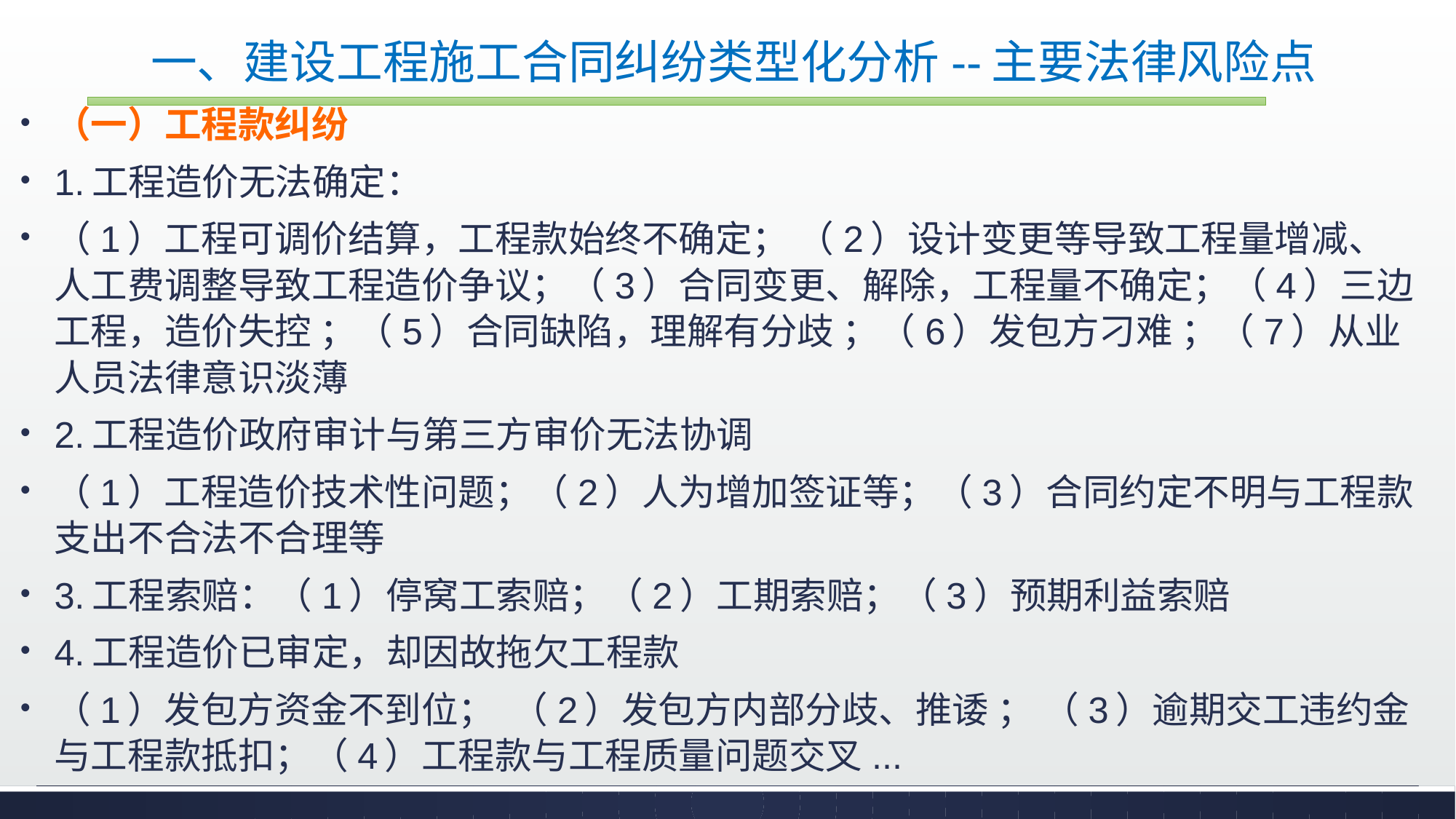

# 一、建设工程施工合同纠纷类型化分析--主要法律风险点

（一）工程款纠纷
1.工程造价无法确定：
（1）工程可调价结算，工程款始终不确定； （2）设计变更等导致工程量增减、人工费调整导致工程造价争议；（3）合同变更、解除，工程量不确定；（4）三边工程，造价失控 ；（5）合同缺陷，理解有分歧 ；（6）发包方刁难 ；（7）从业人员法律意识淡薄
2.工程造价政府审计与第三方审价无法协调
（1）工程造价技术性问题；（2）人为增加签证等；（3）合同约定不明与工程款支出不合法不合理等
3.工程索赔：（1）停窝工索赔；（2）工期索赔；（3）预期利益索赔
4.工程造价已审定，却因故拖欠工程款
（1）发包方资金不到位；  （2）发包方内部分歧、推诿 ； （3）逾期交工违约金与工程款抵扣；（4）工程款与工程质量问题交叉...